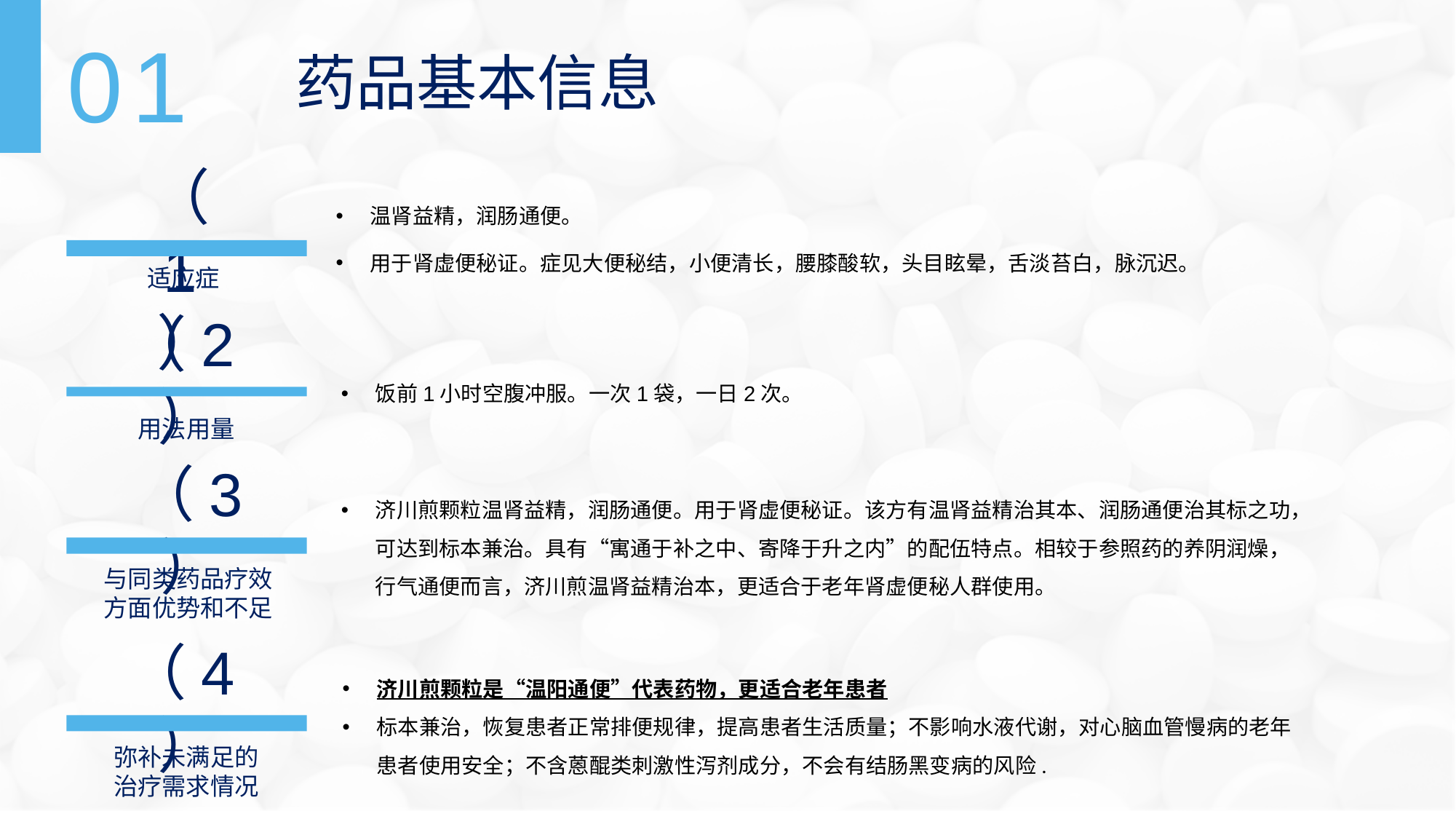

01
药品基本信息
（1）
温肾益精，润肠通便。
用于肾虚便秘证。症见大便秘结，小便清长，腰膝酸软，头目眩晕，舌淡苔白，脉沉迟。

适应症
（2）
饭前1小时空腹冲服。一次1袋，一日2次。

用法用量
（3）
济川煎颗粒温肾益精，润肠通便。用于肾虚便秘证。该方有温肾益精治其本、润肠通便治其标之功，可达到标本兼治。具有“寓通于补之中、寄降于升之内”的配伍特点。相较于参照药的养阴润燥，行气通便而言，济川煎温肾益精治本，更适合于老年肾虚便秘人群使用。

与同类药品疗效
方面优势和不足
（4）
济川煎颗粒是“温阳通便”代表药物，更适合老年患者
标本兼治，恢复患者正常排便规律，提高患者生活质量；不影响水液代谢，对心脑血管慢病的老年患者使用安全；不含蒽醌类刺激性泻剂成分，不会有结肠黑变病的风险.

弥补未满足的
治疗需求情况